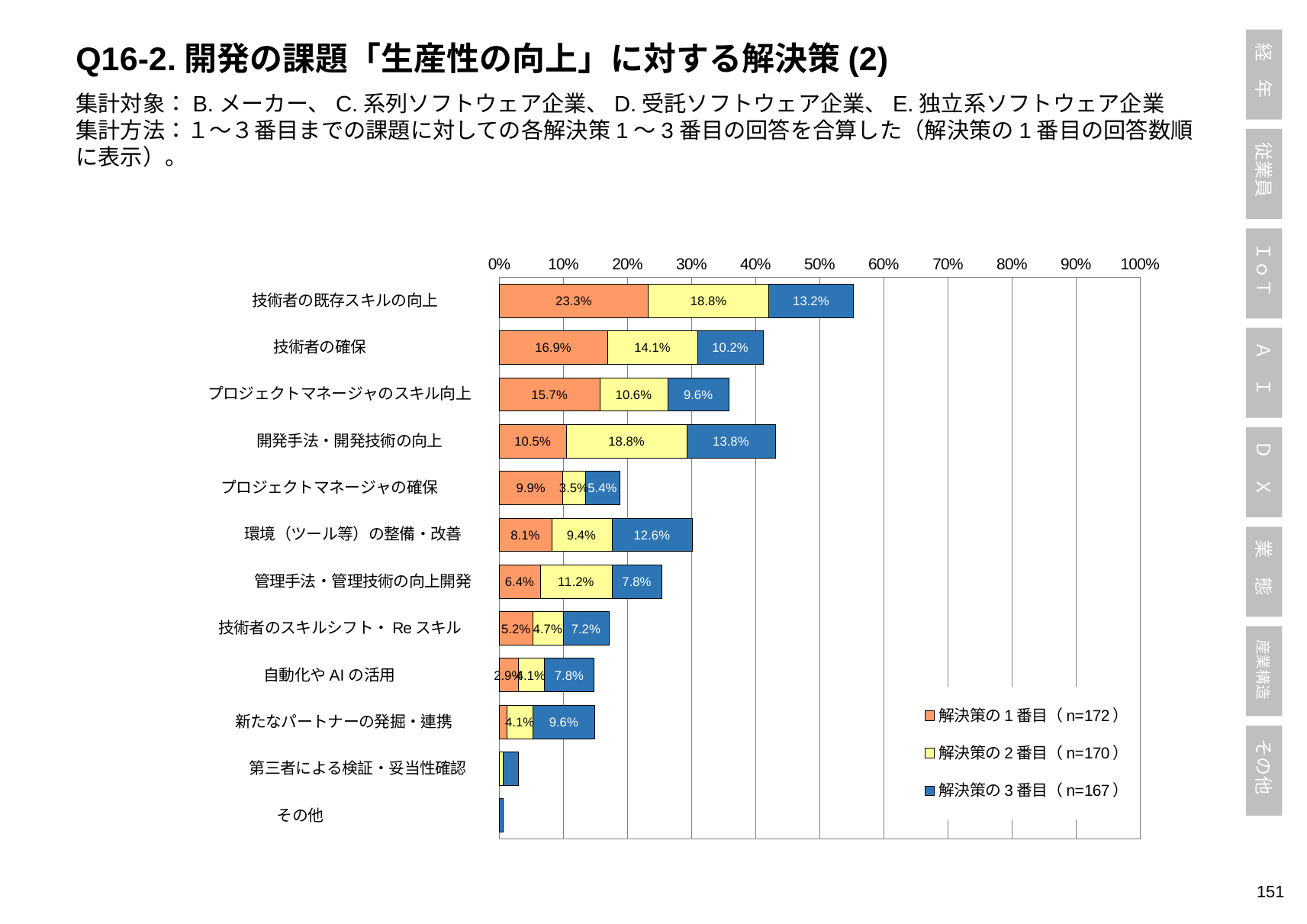

Q16-2.開発の課題「生産性の向上」に対する解決策(2)
集計対象：B.メーカー、C.系列ソフトウェア企業、D.受託ソフトウェア企業、E.独立系ソフトウェア企業
集計方法：１～３番目までの課題に対しての各解決策1～3番目の回答を合算した（解決策の1番目の回答数順に表示）。

### Chart

| Category | 解決策の1番目（n=172） | 解決策の2番目（n=170） | 解決策の3番目（n=167） |
|---|---|---|---|
| 技術者の既存スキルの向上             | 0.23255813953488372 | 0.18823529411764706 | 0.1317365269461078 |
| 技術者の確保                            | 0.1686046511627907 | 0.1411764705882353 | 0.10179640718562874 |
| プロジェクトマネージャのスキル向上      | 0.1569767441860465 | 0.10588235294117647 | 0.09580838323353294 |
| 開発手法・開発技術の向上            | 0.10465116279069768 | 0.18823529411764706 | 0.1377245508982036 |
| プロジェクトマネージャの確保             | 0.09883720930232558 | 0.03529411764705882 | 0.05389221556886228 |
| 環境（ツール等）の整備・改善        | 0.08139534883720931 | 0.09411764705882353 | 0.12574850299401197 |
| 管理手法・管理技術の向上開発      | 0.06395348837209303 | 0.11176470588235295 | 0.07784431137724551 |
| 技術者のスキルシフト・Reスキル        | 0.05232558139534884 | 0.047058823529411764 | 0.0718562874251497 |
| 自動化やAIの活用                      | 0.029069767441860465 | 0.041176470588235294 | 0.07784431137724551 |
| 新たなパートナーの発掘・連携          | 0.011627906976744186 | 0.041176470588235294 | 0.09580838323353294 |
| 第三者による検証・妥当性確認       | 0.0 | 0.0058823529411764705 | 0.023952095808383235 |
| その他                                     | 0.0 | 0.0 | 0.005988023952095809 |
151